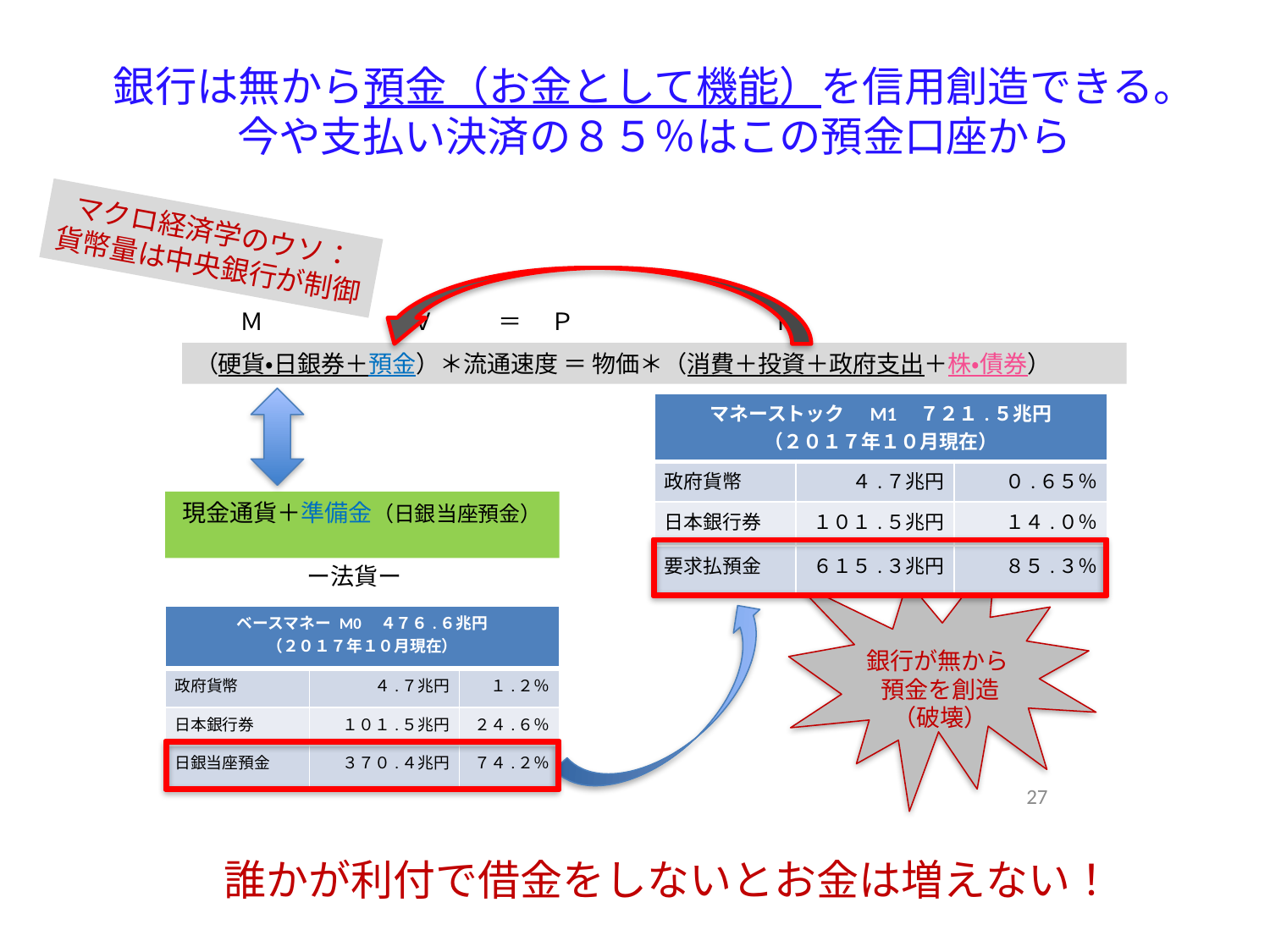

# 銀行は無から預金（お金として機能）を信用創造できる。 今や支払い決済の８５％はこの預金口座から

マクロ経済学のウソ：
貨幣量は中央銀行が制御
Ｍ 　　　　　　Ｖ 　　  ＝　 Ｐ 　　　　　　　　Ｔ
（硬貨・日銀券＋預金）＊流通速度 ＝ 物価＊（消費＋投資＋政府支出＋株・債券）

| マネーストック　M1　７２１.５兆円 （２０１７年１０月現在） |  |  |
| --- | --- | --- |
| 政府貨幣 | ４.７兆円 | ０.６５％ |
| 日本銀行券 | １０１.５兆円 | １４.０％ |
| 要求払預金 | ６１５.３兆円 | ８５.３％ |
現金通貨＋準備金（日銀当座預金）

銀行が無から
預金を創造
（破壊）
ー法貨ー
| ベースマネー M0　４７６.６兆円 （２０１７年１０月現在） |  |  |
| --- | --- | --- |
| 政府貨幣 | ４.７兆円 | １.２％ |
| 日本銀行券 | １０１.５兆円 | ２４.６％ |
| 日銀当座預金 | ３７０.４兆円 | ７４.２％ |

27
誰かが利付で借金をしないとお金は増えない！